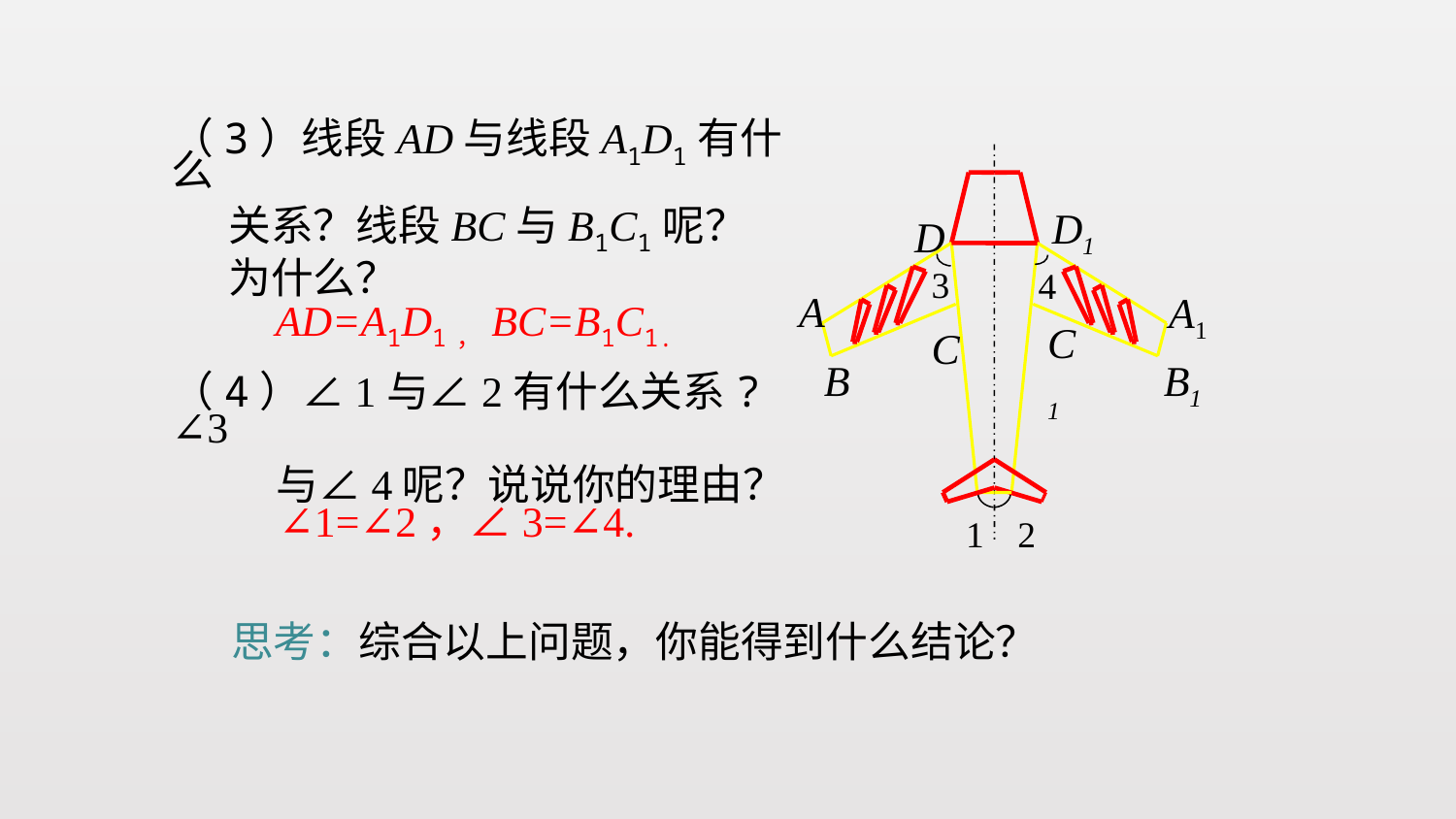

（3）线段AD与线段A1D1有什么
     关系？线段BC与B1C1呢？
     为什么？

D1
D

3

4

C1
C

B1
B

1
2
A
A1
AD=A1D1，BC=B1C1.
（4）∠1与∠2有什么关系?∠3
          与∠4呢？说说你的理由？
∠1=∠2，∠3=∠4.
思考：综合以上问题，你能得到什么结论？